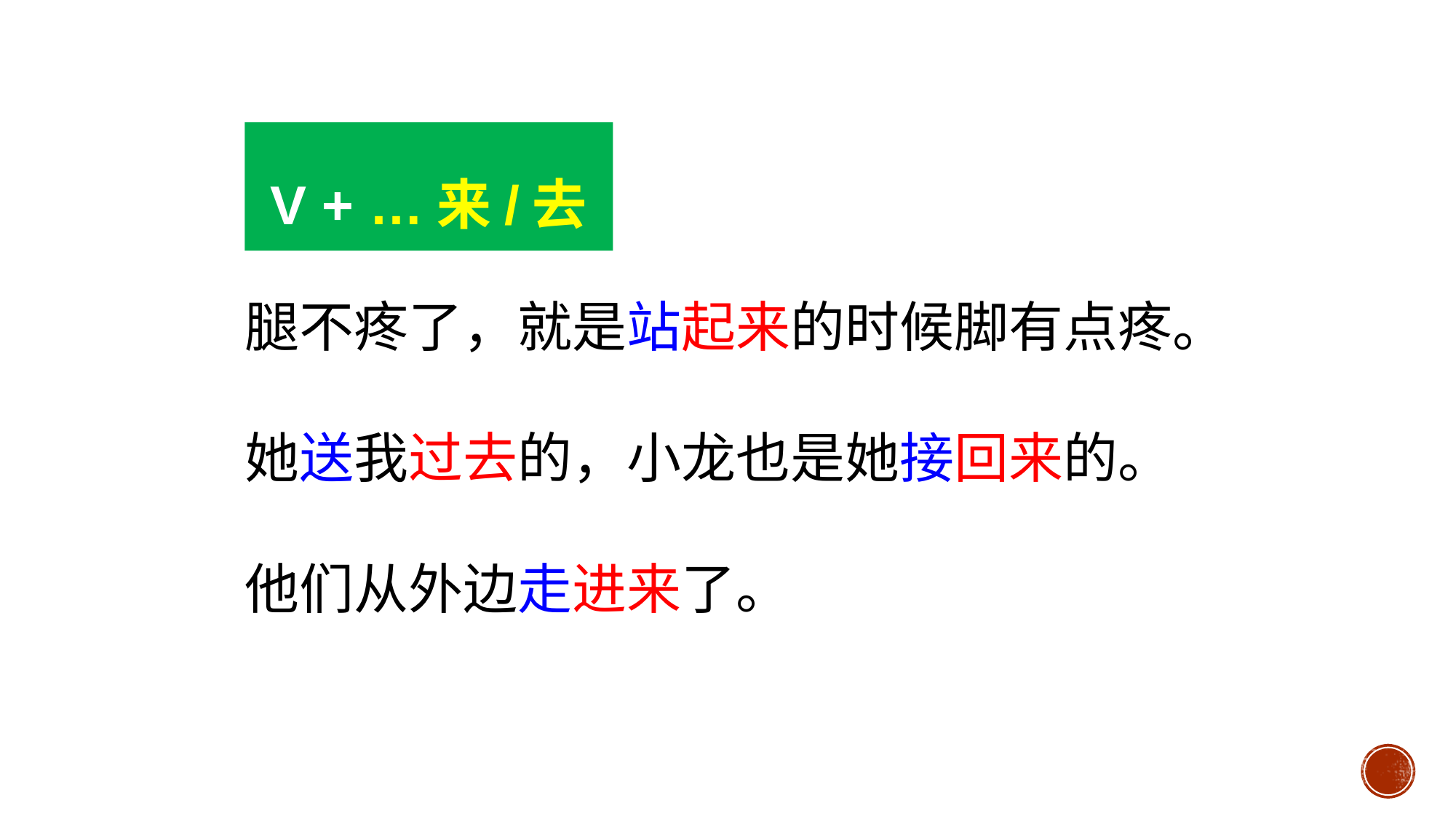

V + …来/去
腿不疼了，就是站起来的时候脚有点疼。
她送我过去的，小龙也是她接回来的。
他们从外边走进来了。